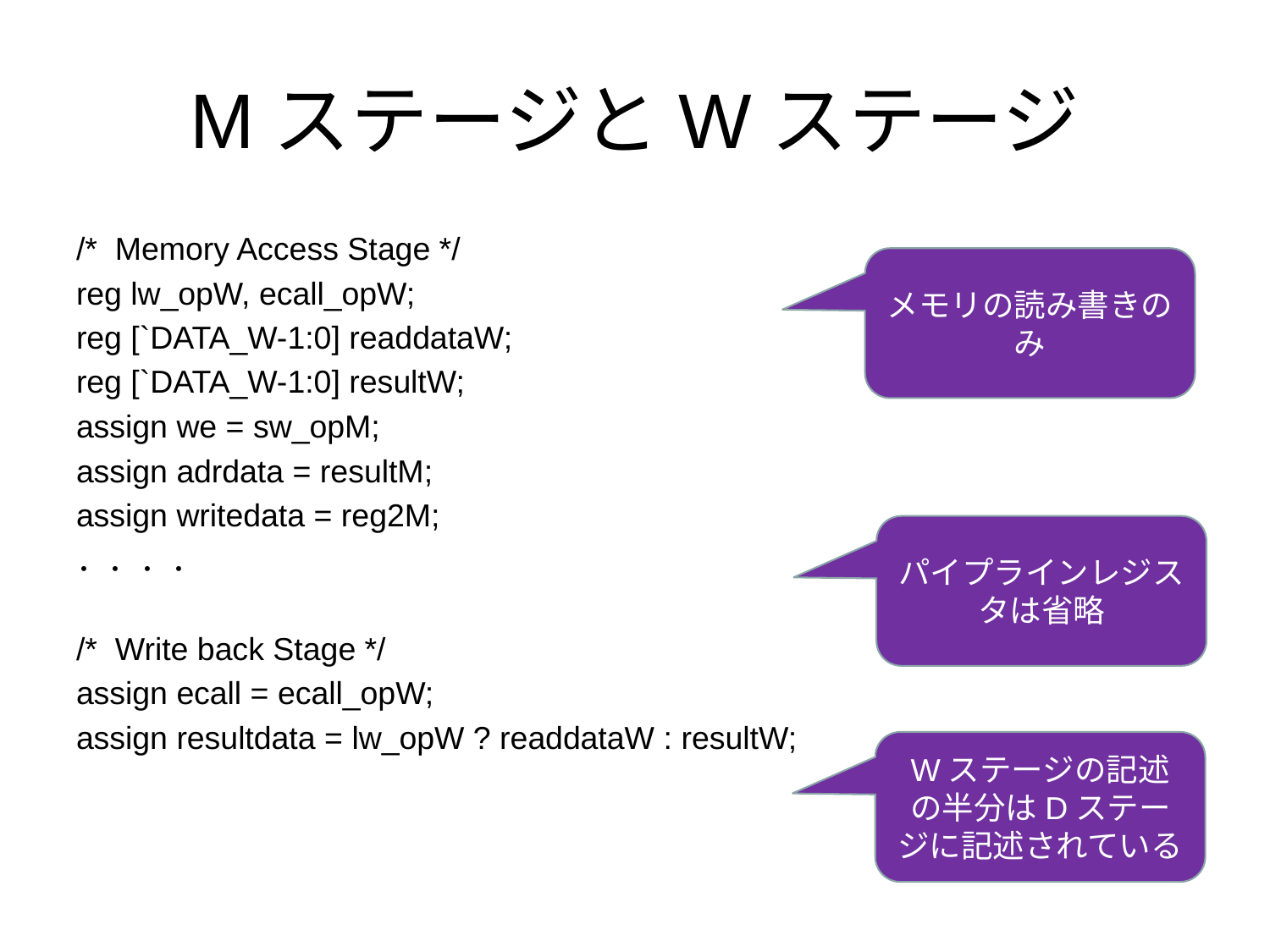

# MステージとWステージ
/*  Memory Access Stage */
reg lw_opW, ecall_opW;
reg [`DATA_W-1:0] readdataW;
reg [`DATA_W-1:0] resultW;
assign we = sw_opM;
assign adrdata = resultM;
assign writedata = reg2M;
．．．．

/*  Write back Stage */
assign ecall = ecall_opW;
assign resultdata = lw_opW ? readdataW : resultW;

メモリの読み書きのみ
パイプラインレジスタは省略
Wステージの記述の半分はDステージに記述されている